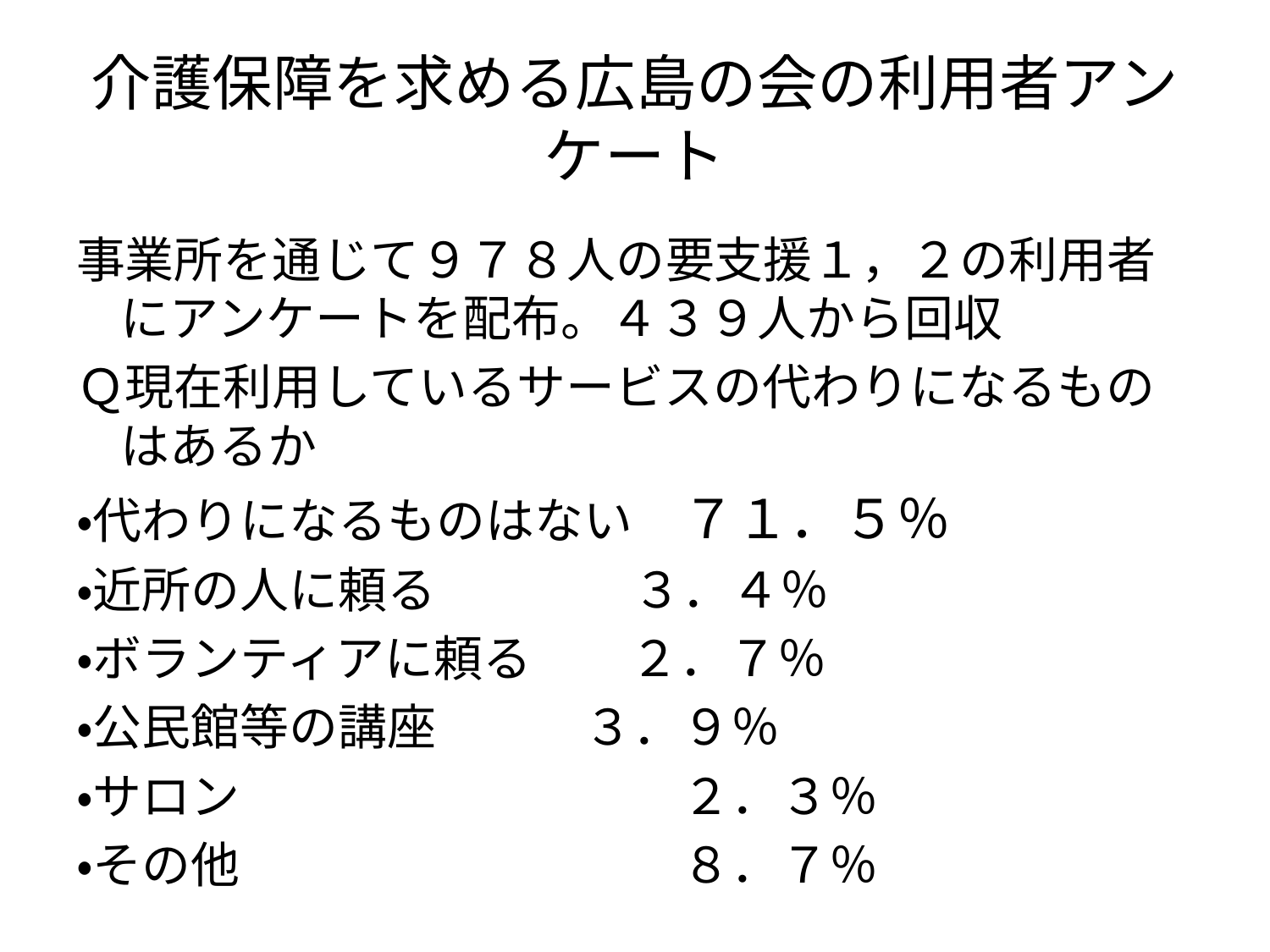

# 介護保障を求める広島の会の利用者アンケート
事業所を通じて９７８人の要支援１，２の利用者にアンケートを配布。４３９人から回収
Ｑ現在利用しているサービスの代わりになるものはあるか
・代わりになるものはない　７１．５％
・近所の人に頼る　　　　３．４％
・ボランティアに頼る　　２．７％
・公民館等の講座　　　３．９％
・サロン　　　　　　　　　２．３％
・その他　　　　　　　　　８．７％